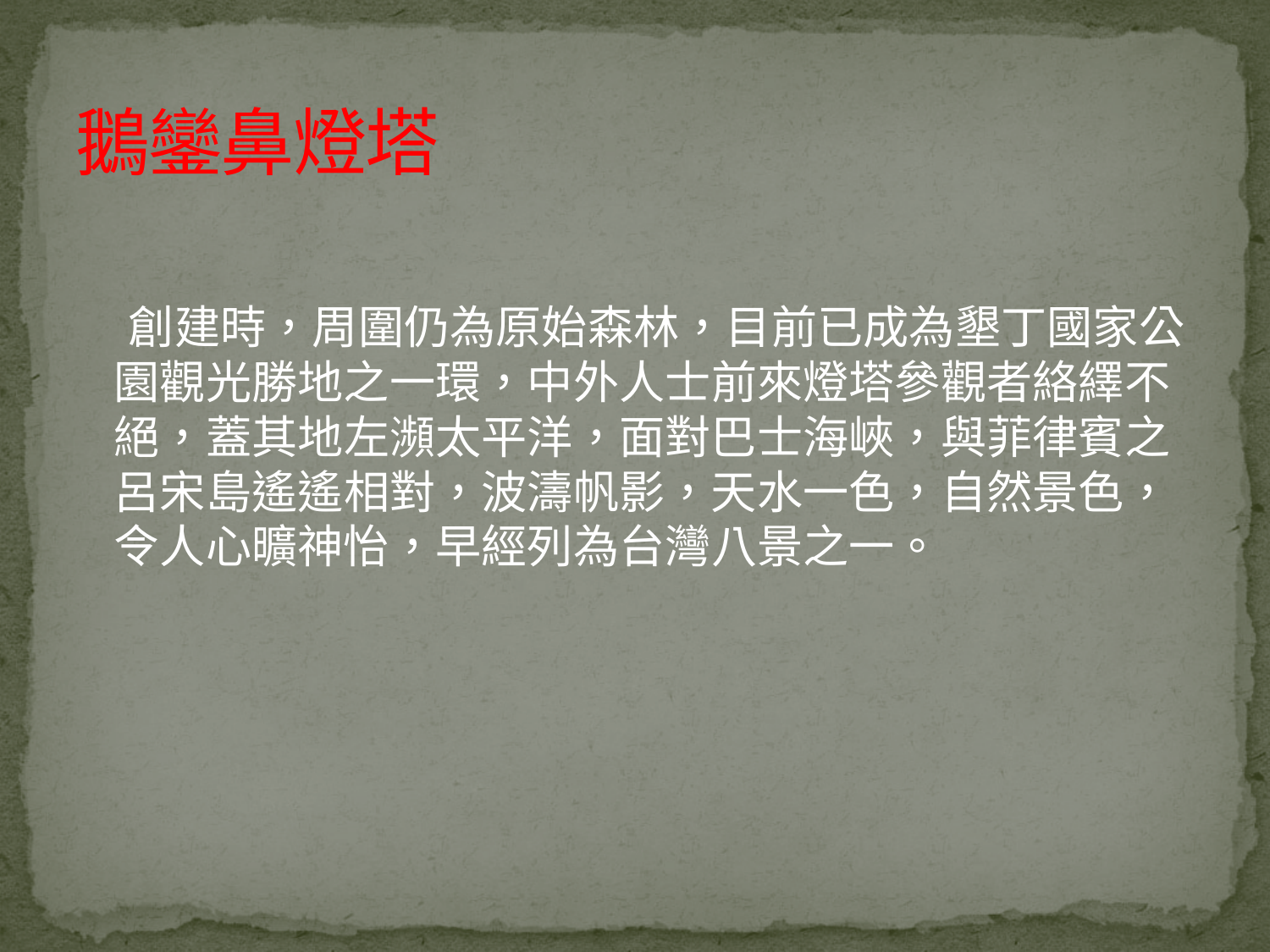

# 鵝鑾鼻燈塔
    創建時，周圍仍為原始森林，目前已成為墾丁國家公園觀光勝地之一環，中外人士前來燈塔參觀者絡繹不絕，蓋其地左瀕太平洋，面對巴士海峽，與菲律賓之呂宋島遙遙相對，波濤帆影，天水一色，自然景色，令人心曠神怡，早經列為台灣八景之一。